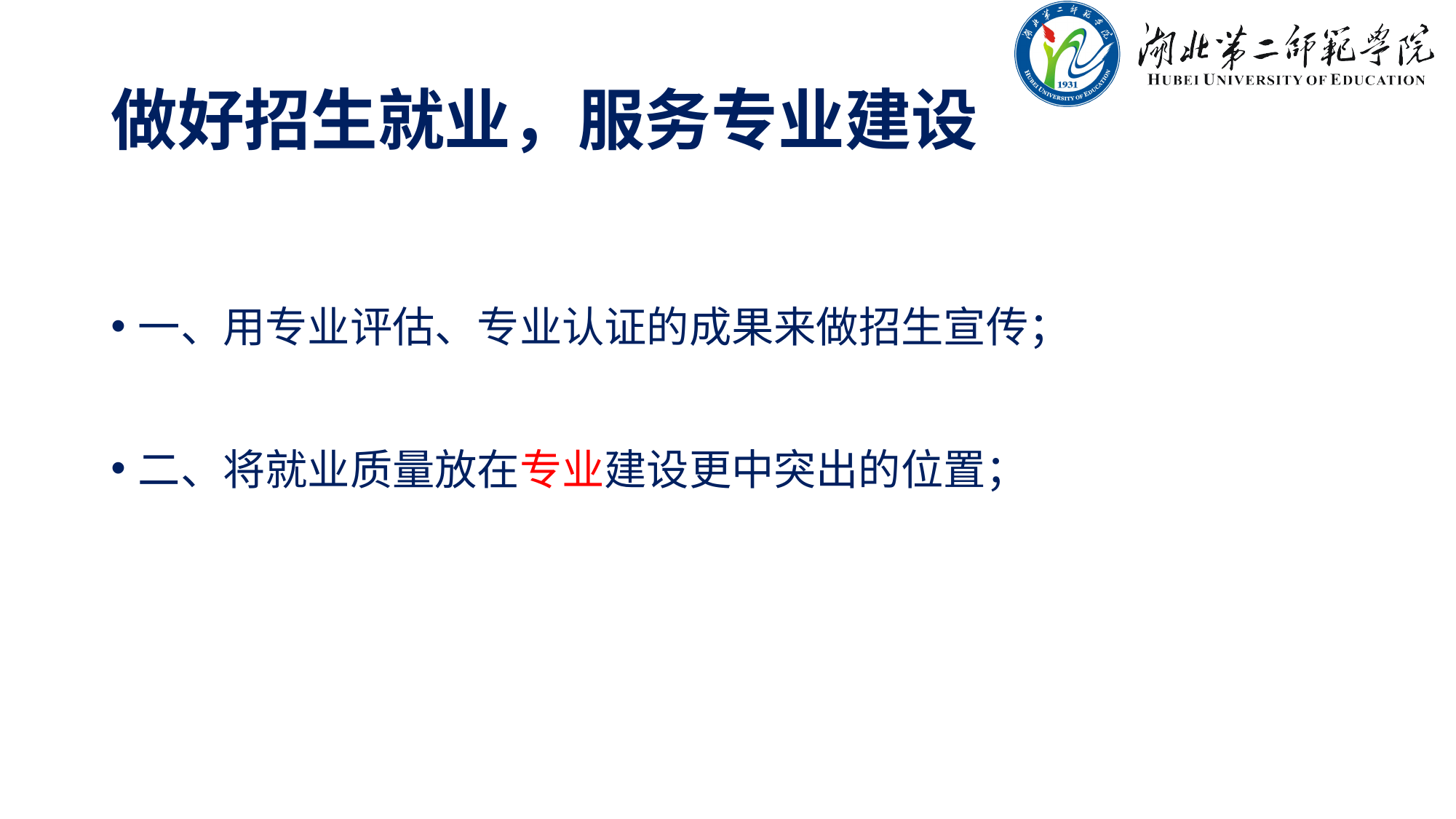

# 做好招生就业，服务专业建设
一、用专业评估、专业认证的成果来做招生宣传；
二、将就业质量放在专业建设更中突出的位置；